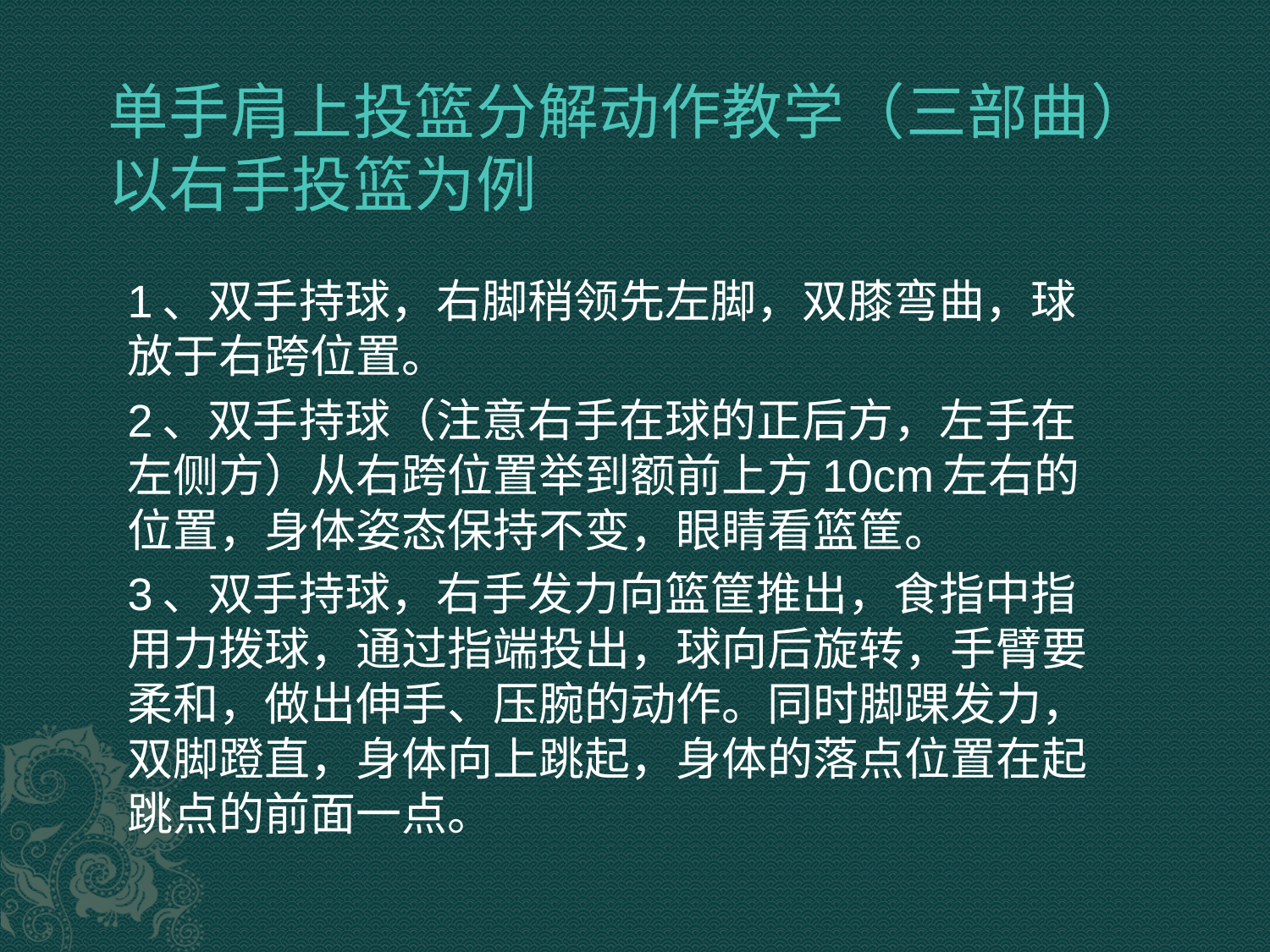

# 单手肩上投篮分解动作教学（三部曲） 以右手投篮为例
1、双手持球，右脚稍领先左脚，双膝弯曲，球放于右跨位置。
2、双手持球（注意右手在球的正后方，左手在左侧方）从右跨位置举到额前上方10cm左右的位置，身体姿态保持不变，眼睛看篮筐。
3、双手持球，右手发力向篮筐推出，食指中指用力拨球，通过指端投出，球向后旋转，手臂要柔和，做出伸手、压腕的动作。同时脚踝发力，双脚蹬直，身体向上跳起，身体的落点位置在起跳点的前面一点。